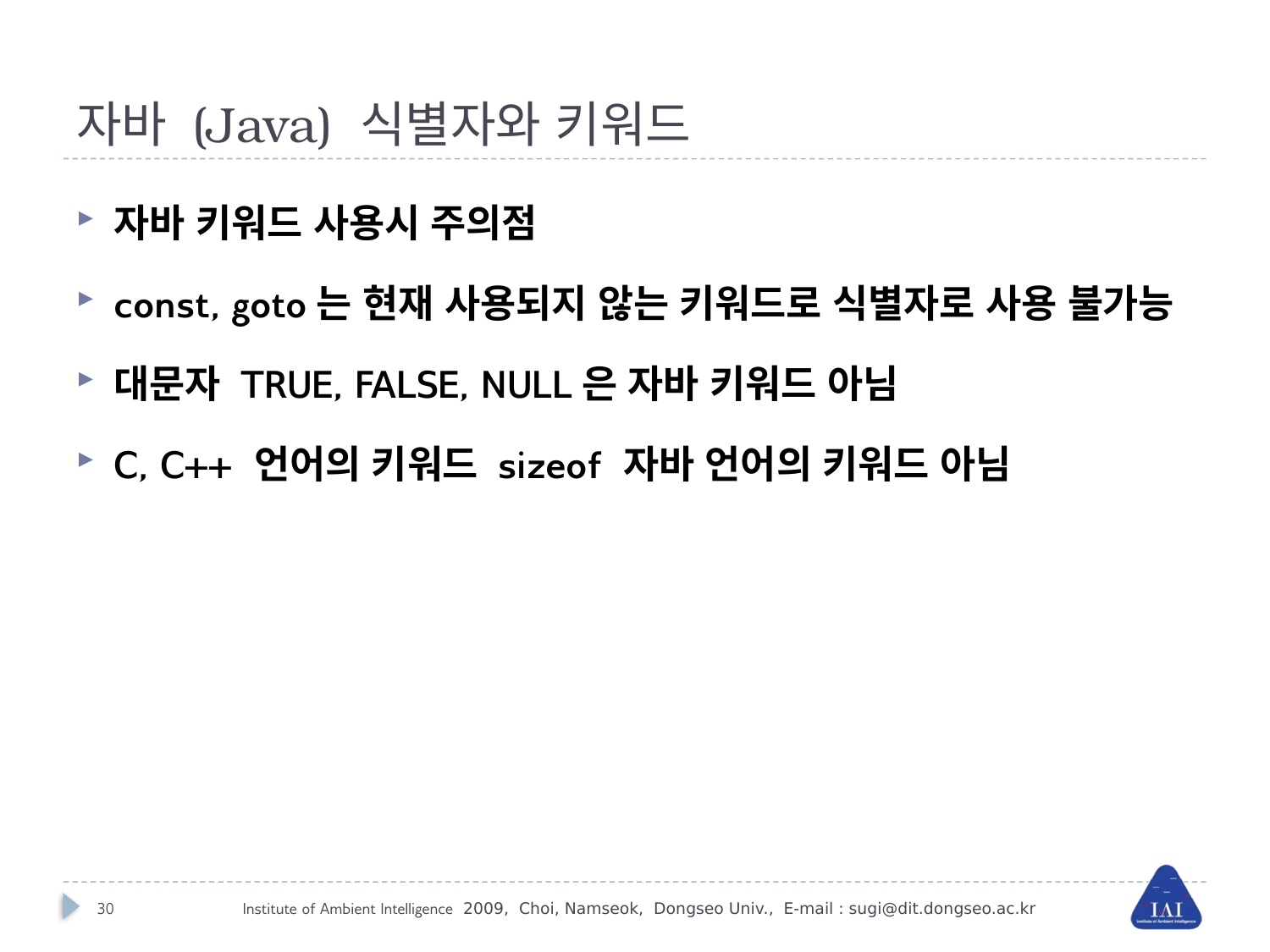

# 자바 (Java) 식별자와 키워드
자바 키워드 사용시 주의점
const, goto는 현재 사용되지 않는 키워드로 식별자로 사용 불가능
대문자 TRUE, FALSE, NULL은 자바 키워드 아님
C, C++ 언어의 키워드 sizeof 자바 언어의 키워드 아님